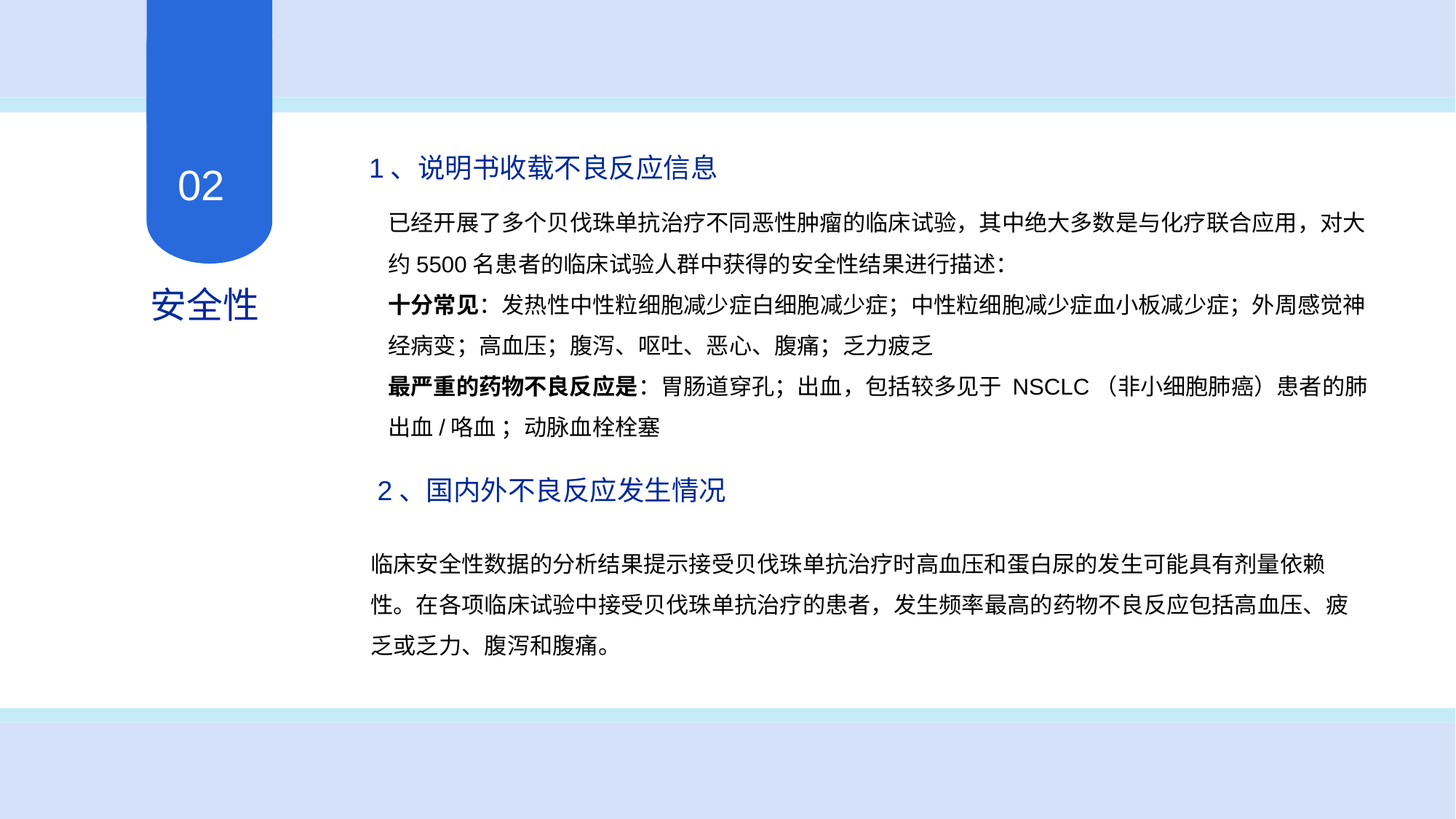

1、说明书收载不良反应信息
02
已经开展了多个贝伐珠单抗治疗不同恶性肿瘤的临床试验，其中绝大多数是与化疗联合应用，对大约5500名患者的临床试验人群中获得的安全性结果进行描述：
十分常见：发热性中性粒细胞减少症白细胞减少症；中性粒细胞减少症血小板减少症；外周感觉神经病变；高血压；腹泻、呕吐、恶心、腹痛；乏力疲乏
最严重的药物不良反应是：胃肠道穿孔；出血，包括较多见于 NSCLC（非小细胞肺癌）患者的肺出血/咯血 ；动脉血栓栓塞
安全性
2、国内外不良反应发生情况
临床安全性数据的分析结果提示接受贝伐珠单抗治疗时高血压和蛋白尿的发生可能具有剂量依赖性。在各项临床试验中接受贝伐珠单抗治疗的患者，发生频率最高的药物不良反应包括高血压、疲乏或乏力、腹泻和腹痛。